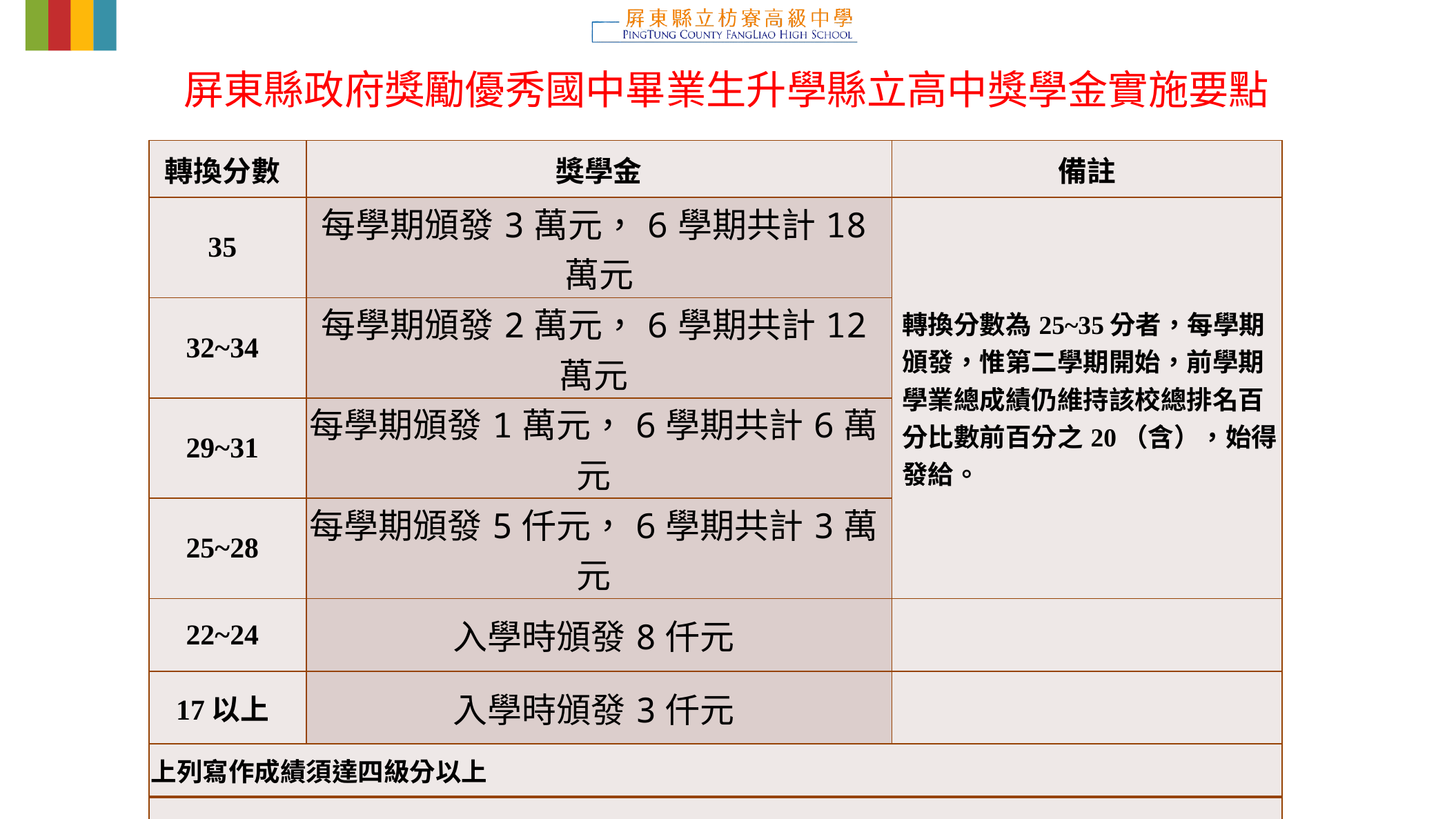

屏東縣政府獎勵優秀國中畢業生升學縣立高中獎學金實施要點

| 轉換分數 | 獎學金 | 備註 |
| --- | --- | --- |
| 35 | 每學期頒發3萬元，6學期共計18萬元 | 轉換分數為25~35分者，每學期頒發，惟第二學期開始，前學期學業總成績仍維持該校總排名百分比數前百分之20（含），始得發給。 |
| 32~34 | 每學期頒發2萬元，6學期共計12萬元 |  |
| 29~31 | 每學期頒發1萬元，6學期共計6萬元 |  |
| 25~28 | 每學期頒發5仟元，6學期共計3萬元 |  |
| 22~24 | 入學時頒發8仟元 |  |
| 17以上 | 入學時頒發3仟元 |  |
| 上列寫作成績須達四級分以上 |  |  |
| 轉換分數計算方式：A++=7 分、A+=6 分、A=5 分、B++=4 分、B+=3 分、B=2 分，任一科會考成績不可為C。 |  |  |